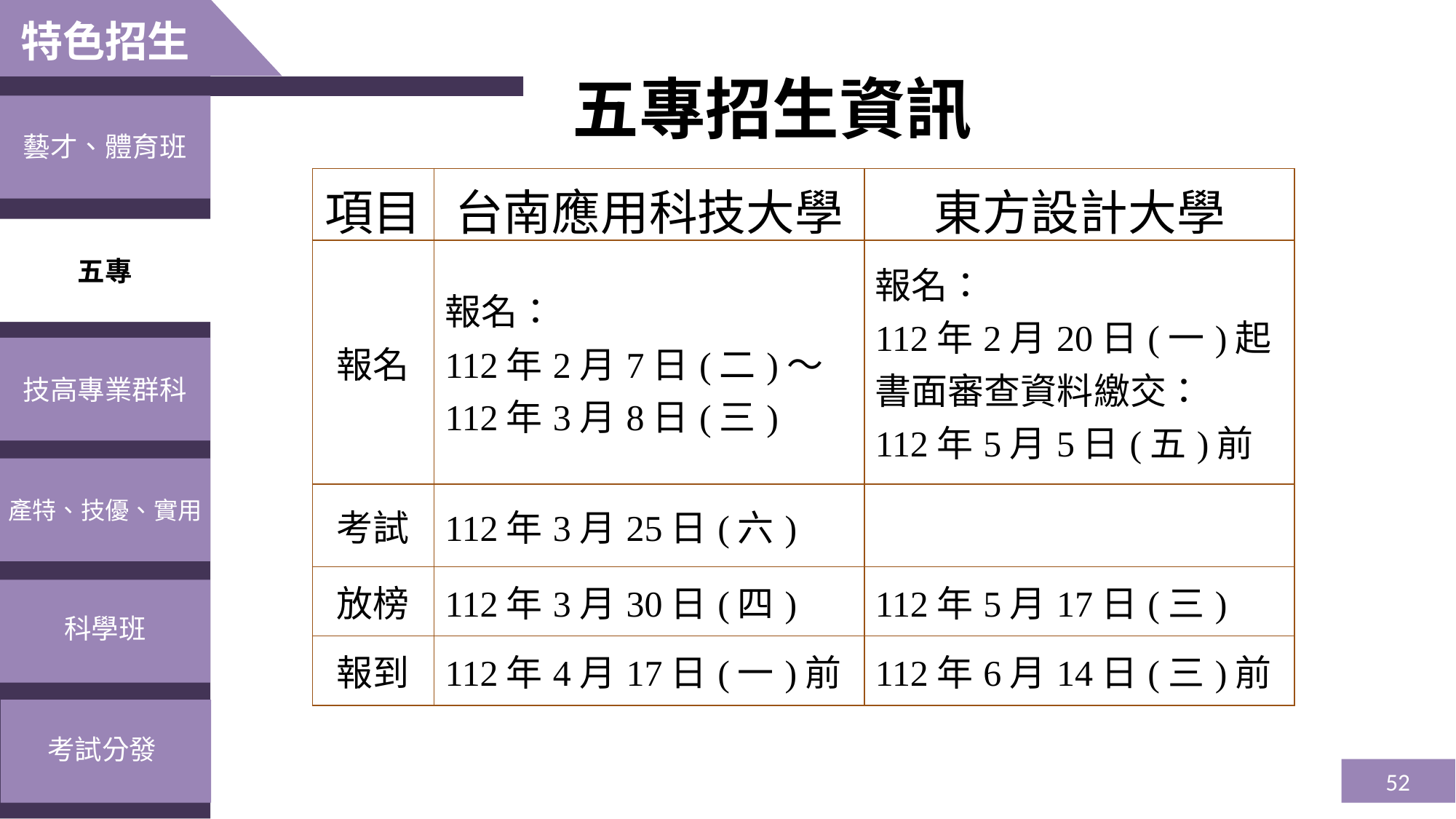

特色招生

五專招生資訊

藝才、體育班
| 項目 | 台南應用科技大學 | 東方設計大學 |
| --- | --- | --- |
| 報名 | 報名： 112年2月7日(二)～ 112年3月8日(三) | 報名： 112年2月20日(一)起 書面審查資料繳交： 112年5月5日(五)前 |
| 考試 | 112年3月25日(六) |  |
| 放榜 | 112年3月30日(四) | 112年5月17日(三) |
| 報到 | 112年4月17日(一)前 | 112年6月14日(三)前 |

五專

技高專業群科

產特、技優、實用

科學班

考試分發

52